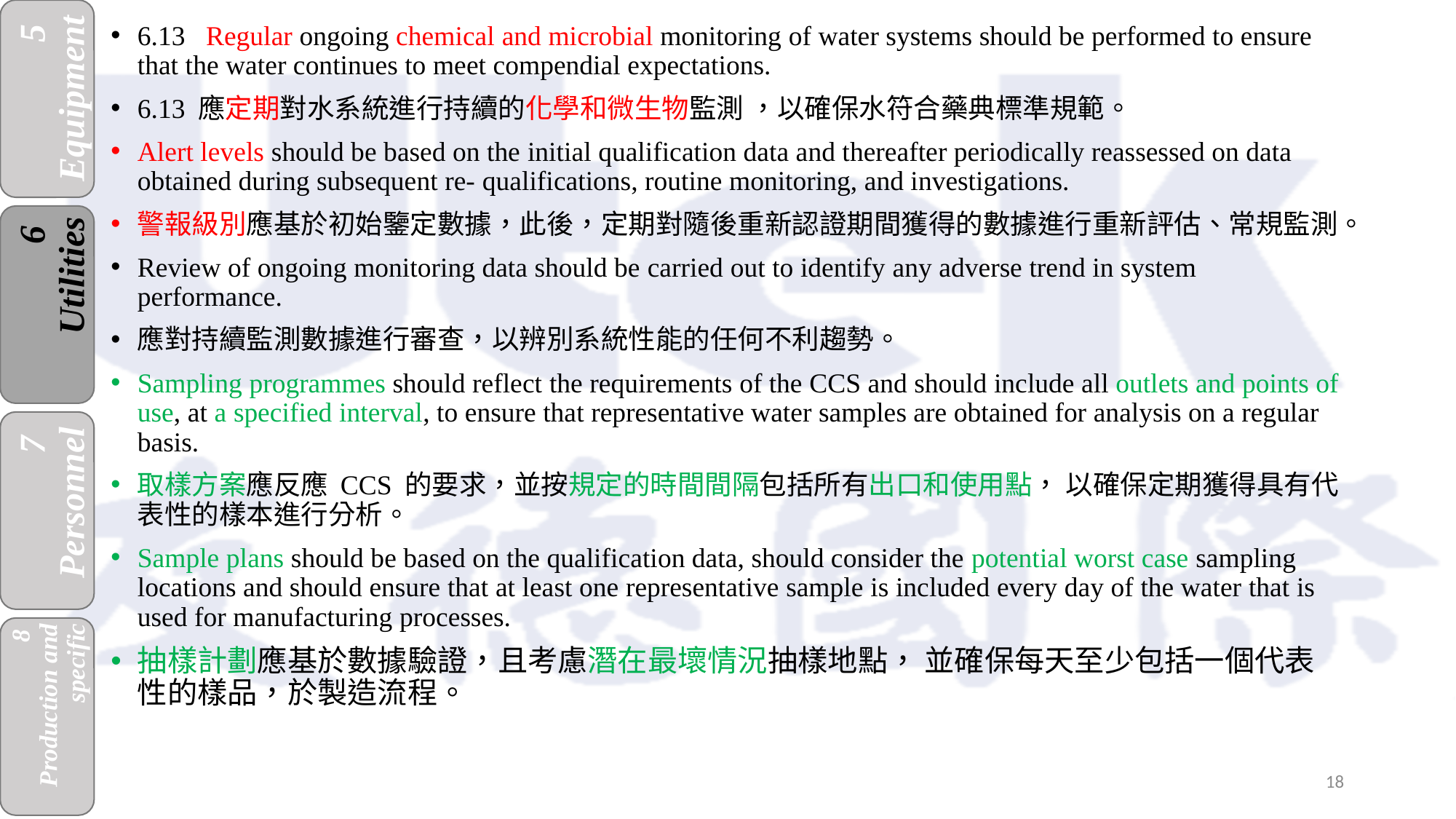

6.13   Regular ongoing chemical and microbial monitoring of water systems should be performed to ensure that the water continues to meet compendial expectations.
6.13 應定期對水系統進行持續的化學和微生物監測 ，以確保水符合藥典標準規範。
Alert levels should be based on the initial qualification data and thereafter periodically reassessed on data obtained during subsequent re- qualifications, routine monitoring, and investigations.
警報級別應基於初始鑒定數據，此後，定期對隨後重新認證期間獲得的數據進行重新評估、常規監測。
Review of ongoing monitoring data should be carried out to identify any adverse trend in system performance.
應對持續監測數據進行審查，以辨別系統性能的任何不利趨勢。
Sampling programmes should reflect the requirements of the CCS and should include all outlets and points of use, at a specified interval, to ensure that representative water samples are obtained for analysis on a regular basis.
取樣方案應反應 CCS 的要求，並按規定的時間間隔包括所有出口和使用點， 以確保定期獲得具有代表性的樣本進行分析。
Sample plans should be based on the qualification data, should consider the potential worst case sampling locations and should ensure that at least one representative sample is included every day of the water that is used for manufacturing processes.
抽樣計劃應基於數據驗證，且考慮潛在最壞情況抽樣地點， 並確保每天至少包括一個代表性的樣品，於製造流程。

18